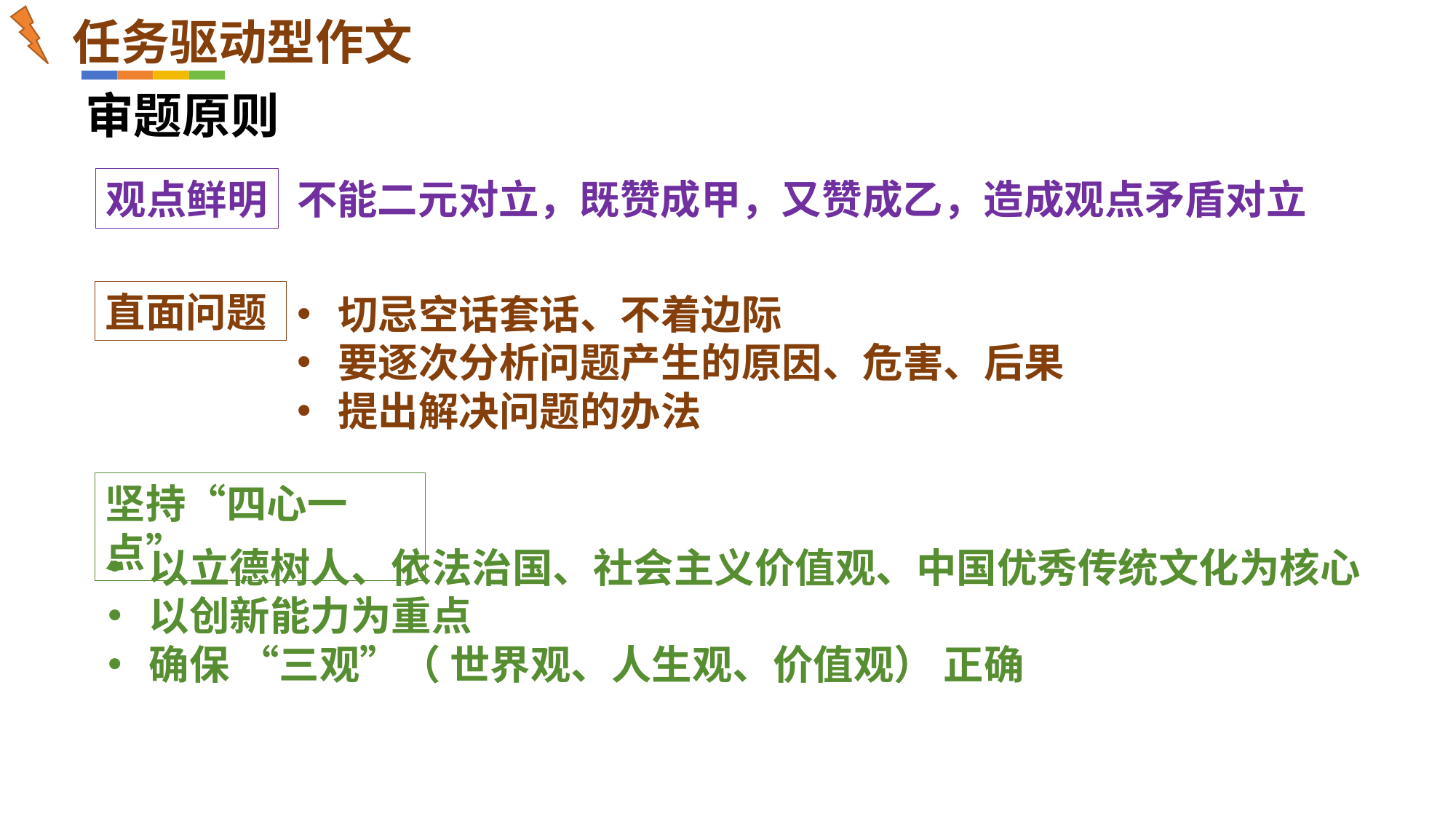

任务驱动型作文

审题原则
观点鲜明
不能二元对立，既赞成甲，又赞成乙，造成观点矛盾对立
直面问题
切忌空话套话、不着边际
要逐次分析问题产生的原因、危害、后果
提出解决问题的办法
坚持“四心一点”
以立德树人、依法治国、社会主义价值观、中国优秀传统文化为核心
以创新能力为重点
确保 “三观”（ 世界观、人生观、价值观） 正确